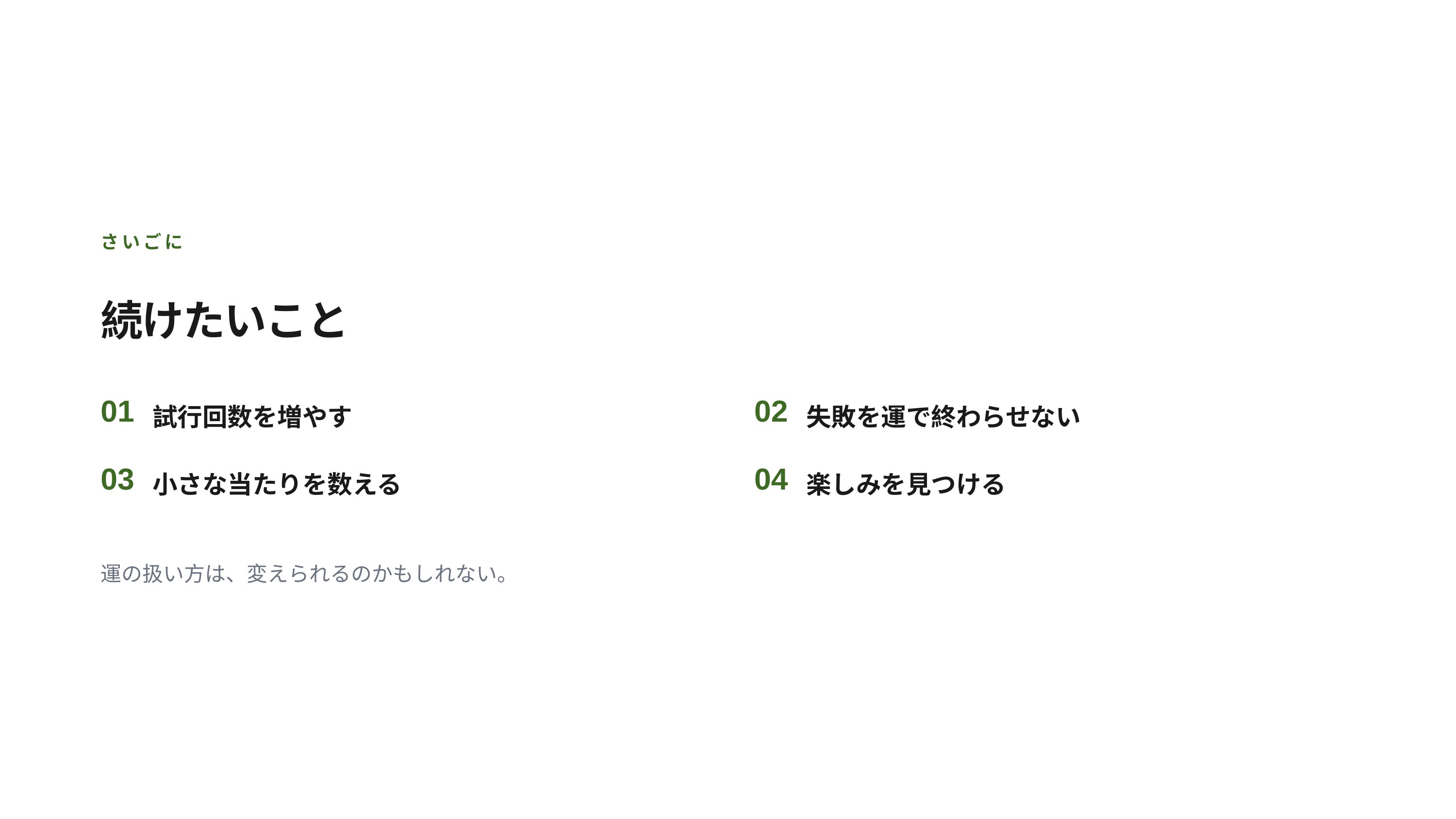

さいごに
続けたいこと
試行回数を増やす
失敗を運で終わらせない
01
02
小さな当たりを数える
楽しみを見つける
03
04
運の扱い方は、変えられるのかもしれない。